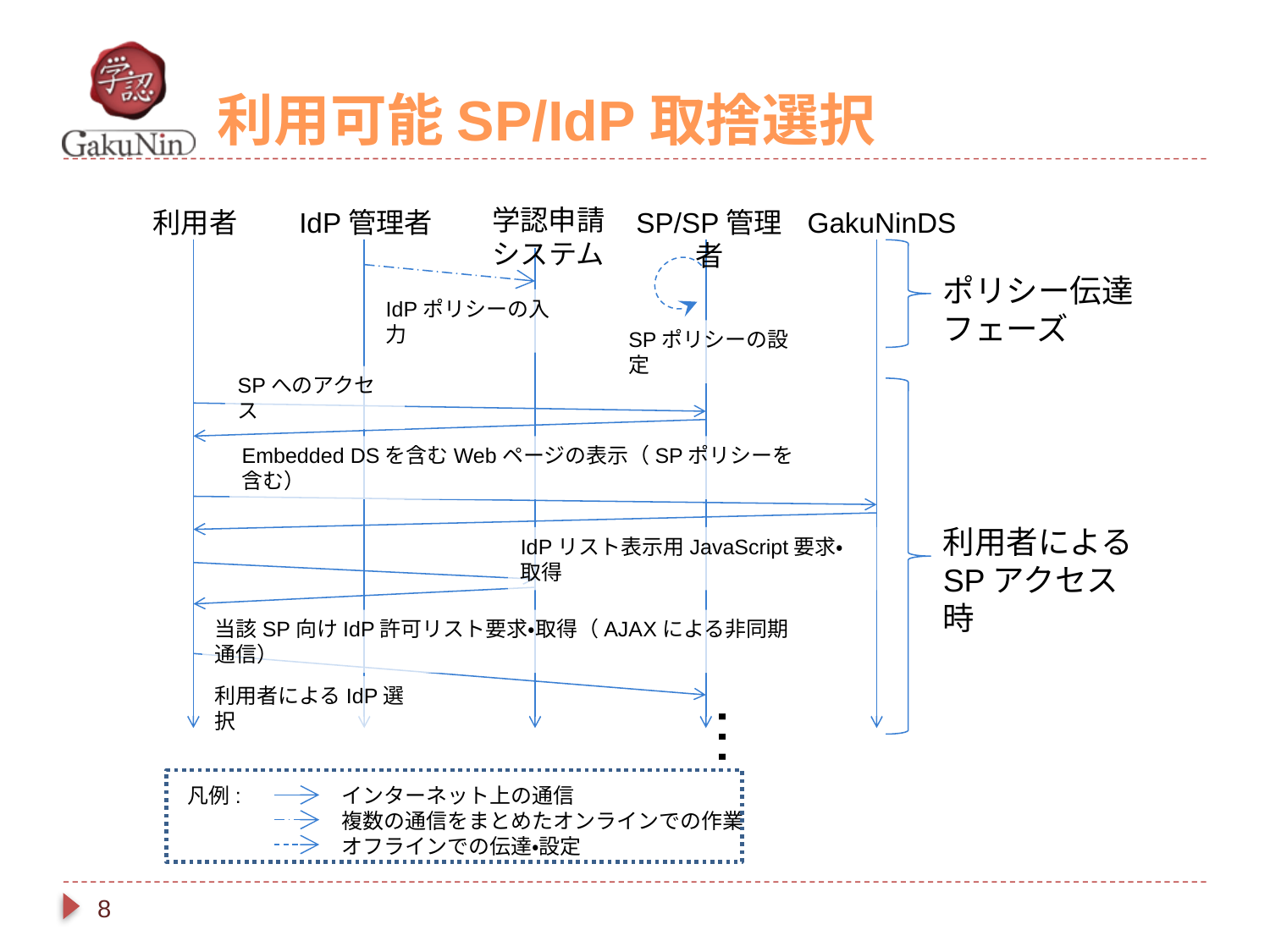

# 利用可能SP/IdP取捨選択
学認申請システム
利用者
IdP管理者
GakuNinDS
SP/SP管理者

ポリシー伝達
フェーズ
IdPポリシーの入力
SPポリシーの設定
SPへのアクセス

Embedded DSを含むWebページの表示（SPポリシーを含む）
利用者による
SPアクセス時
IdPリスト表示用JavaScript要求・取得
当該SP向けIdP許可リスト要求・取得（AJAXによる非同期通信）
利用者によるIdP選択
…

凡例:
インターネット上の通信
複数の通信をまとめたオンラインでの作業
オフラインでの伝達・設定
8